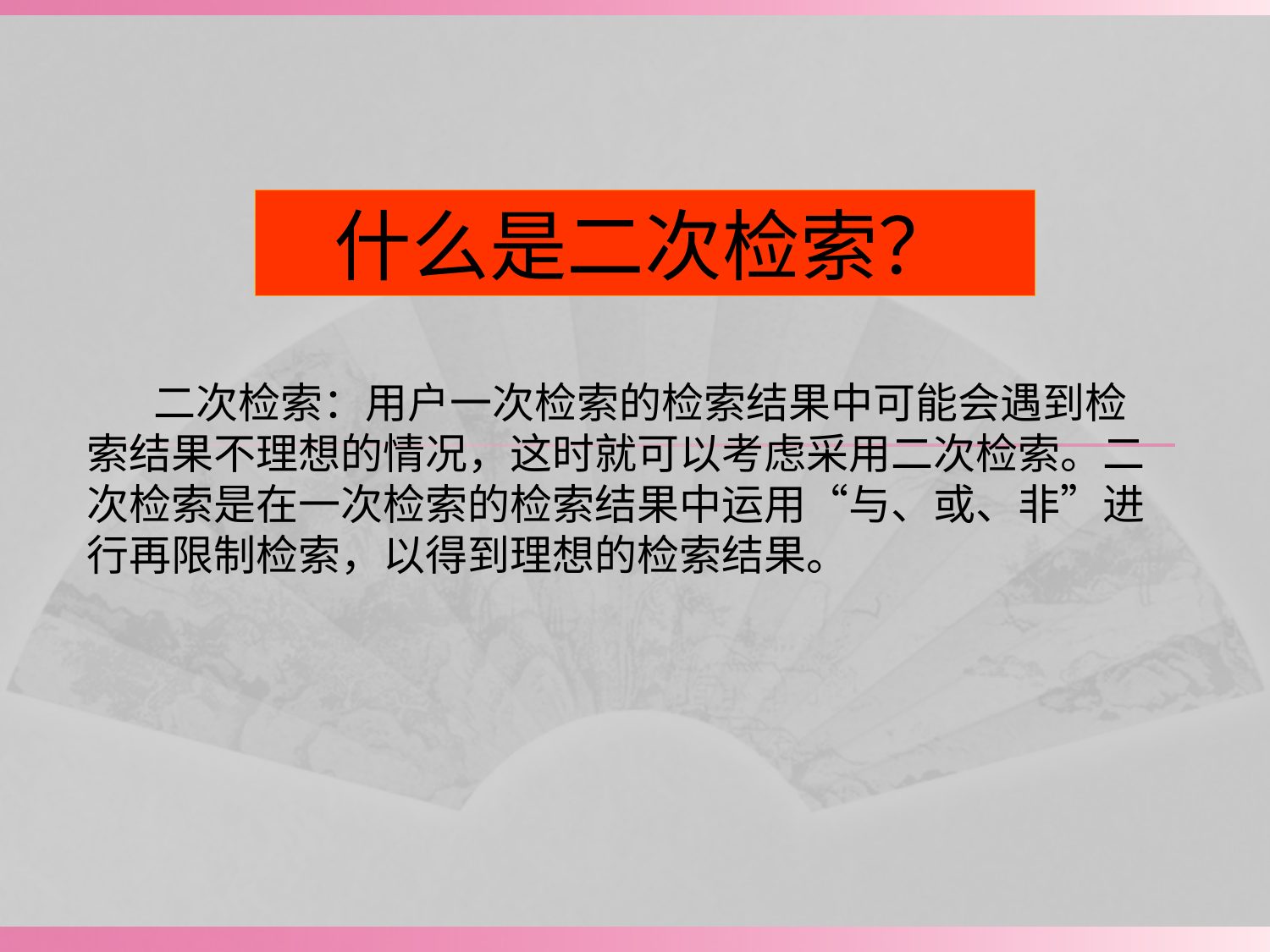

# 什么是二次检索？
      二次检索：用户一次检索的检索结果中可能会遇到检索结果不理想的情况，这时就可以考虑采用二次检索。二次检索是在一次检索的检索结果中运用“与、或、非”进行再限制检索，以得到理想的检索结果。